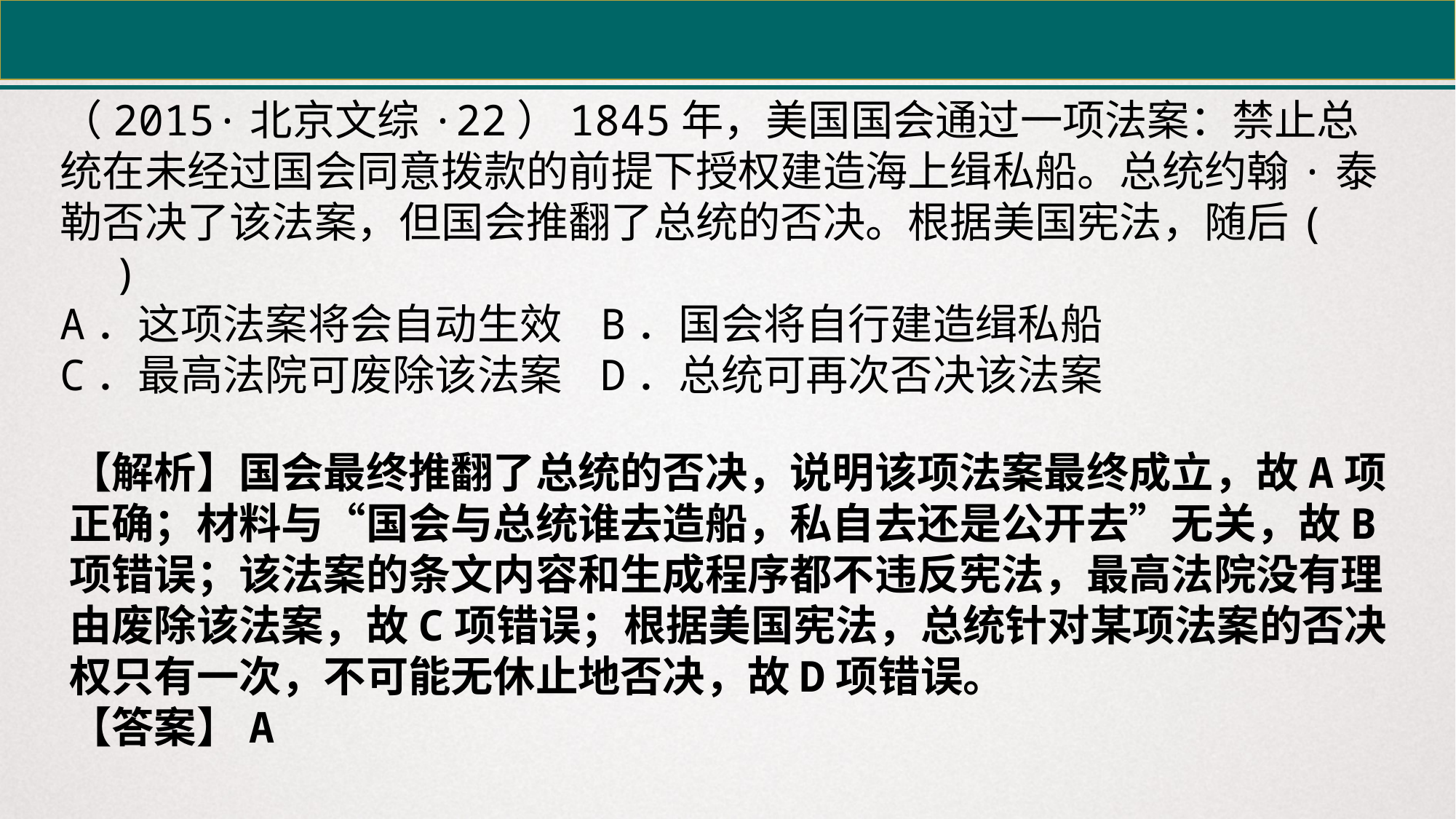

（2015·北京文综·22）1845年，美国国会通过一项法案：禁止总统在未经过国会同意拨款的前提下授权建造海上缉私船。总统约翰·泰勒否决了该法案，但国会推翻了总统的否决。根据美国宪法，随后(　　)
A．这项法案将会自动生效   B．国会将自行建造缉私船
C．最高法院可废除该法案   D．总统可再次否决该法案
【解析】国会最终推翻了总统的否决，说明该项法案最终成立，故A项正确；材料与“国会与总统谁去造船，私自去还是公开去”无关，故B项错误；该法案的条文内容和生成程序都不违反宪法，最高法院没有理由废除该法案，故C项错误；根据美国宪法，总统针对某项法案的否决权只有一次，不可能无休止地否决，故D项错误。
【答案】A